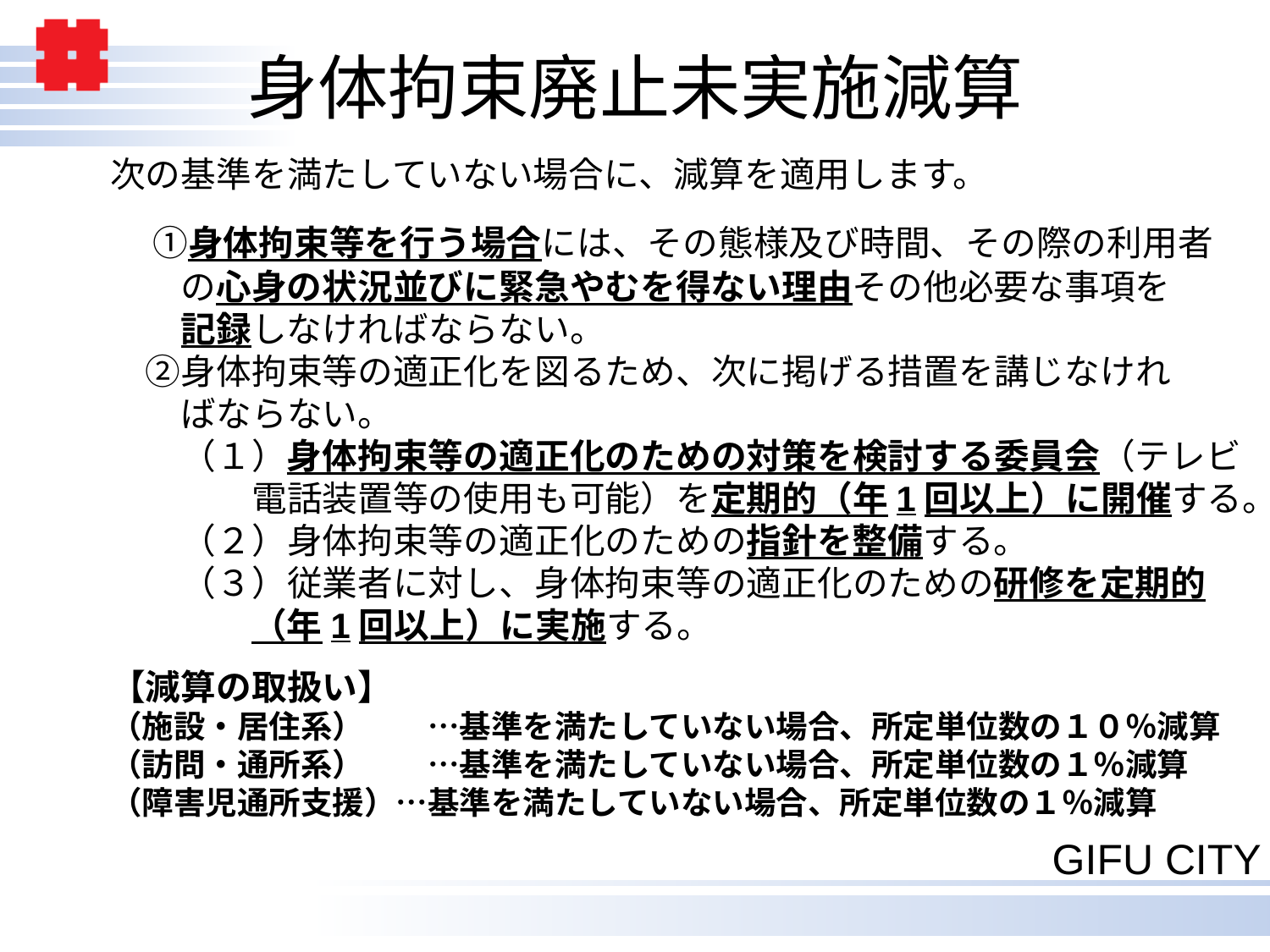

# 身体拘束廃止未実施減算

次の基準を満たしていない場合に、減算を適用します。

　①身体拘束等を行う場合には、その態様及び時間、その際の利用者
　　の心身の状況並びに緊急やむを得ない理由その他必要な事項を
　　記録しなければならない。
　②身体拘束等の適正化を図るため、次に掲げる措置を講じなけれ
　　ばならない。
　　（１）身体拘束等の適正化のための対策を検討する委員会（テレビ
　　　　電話装置等の使用も可能）を定期的（年1回以上）に開催する。
　　（２）身体拘束等の適正化のための指針を整備する。
　　（３）従業者に対し、身体拘束等の適正化のための研修を定期的
　　　　（年1回以上）に実施する。

【減算の取扱い】
（施設・居住系）　　…基準を満たしていない場合、所定単位数の１０％減算
（訪問・通所系）　　…基準を満たしていない場合、所定単位数の１％減算
（障害児通所支援）…基準を満たしていない場合、所定単位数の１％減算